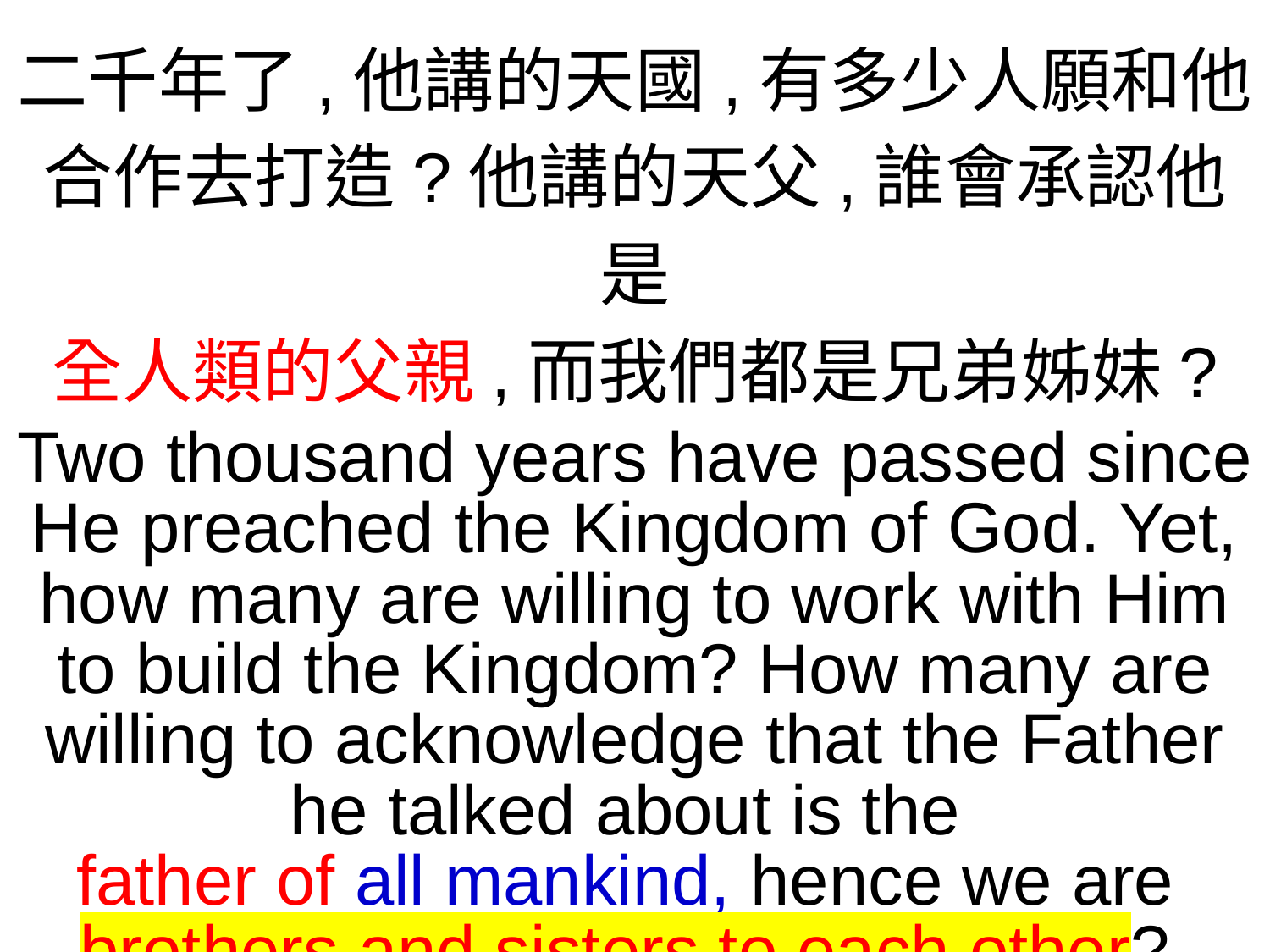

二千年了,他講的天國,有多少人願和他合作去打造?他講的天父,誰會承認他是
全人類的父親,而我們都是兄弟姊妹?
Two thousand years have passed since He preached the Kingdom of God. Yet, how many are willing to work with Him to build the Kingdom? How many are willing to acknowledge that the Father he talked about is the
father of all mankind, hence we are
brothers and sisters to each other?